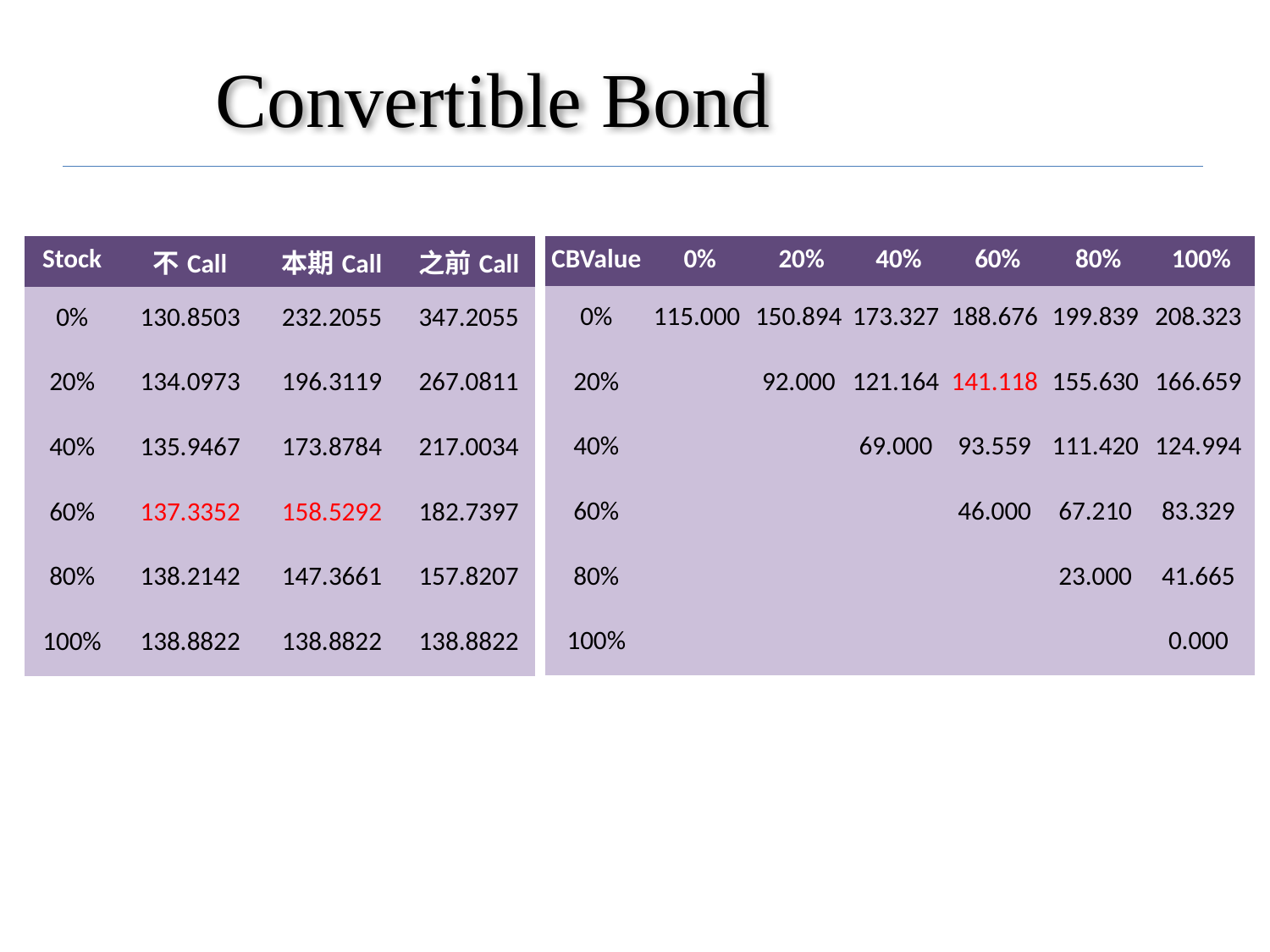

# Convertible Bond
| Stock | 不Call | 本期Call | 之前Call |
| --- | --- | --- | --- |
| 0% | 130.8503 | 232.2055 | 347.2055 |
| 20% | 134.0973 | 196.3119 | 267.0811 |
| 40% | 135.9467 | 173.8784 | 217.0034 |
| 60% | 137.3352 | 158.5292 | 182.7397 |
| 80% | 138.2142 | 147.3661 | 157.8207 |
| 100% | 138.8822 | 138.8822 | 138.8822 |
| CBValue | 0% | 20% | 40% | 60% | 80% | 100% |
| --- | --- | --- | --- | --- | --- | --- |
| 0% | 115.000 | 150.894 | 173.327 | 188.676 | 199.839 | 208.323 |
| 20% |  | 92.000 | 121.164 | 141.118 | 155.630 | 166.659 |
| 40% |  |  | 69.000 | 93.559 | 111.420 | 124.994 |
| 60% |  |  |  | 46.000 | 67.210 | 83.329 |
| 80% |  |  |  |  | 23.000 | 41.665 |
| 100% |  |  |  |  |  | 0.000 |